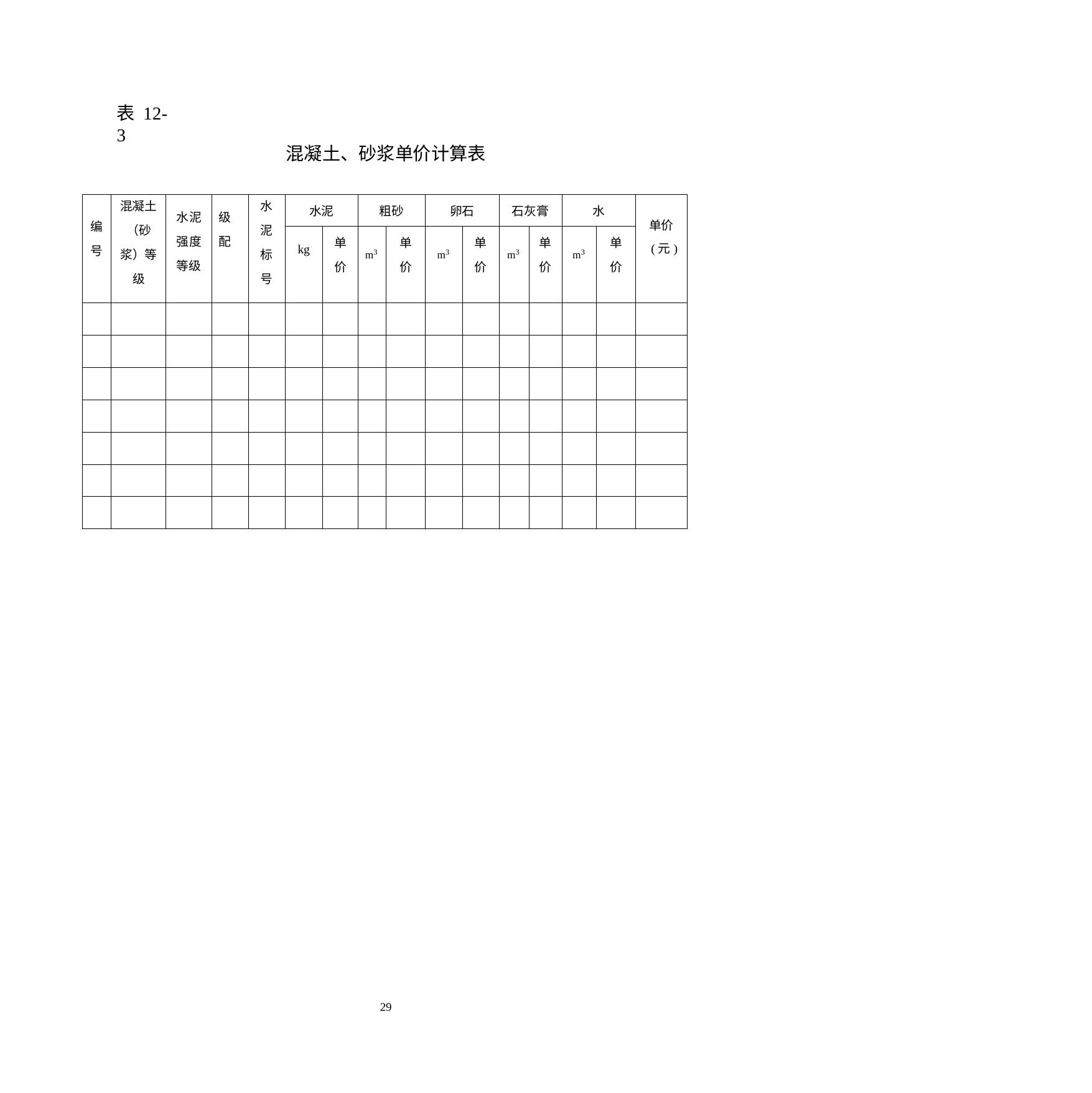

表 12-3
混凝土、砂浆单价计算表
| 编 号 | 混凝土 （砂 浆）等 级 | 水泥 强度 等级 | 级 配 | 水 泥 标 号 | 水泥 |  | 粗砂 |  | 卵石 |  | 石灰膏 |  | 水 |  | 单价 (元) |
| --- | --- | --- | --- | --- | --- | --- | --- | --- | --- | --- | --- | --- | --- | --- | --- |
|  |  |  |  |  | kg | 单 价 | m3 | 单 价 | m3 | 单 价 | m3 | 单 价 | m3 | 单 价 |  |
|  |  |  |  |  |  |  |  |  |  |  |  |  |  |  |  |
|  |  |  |  |  |  |  |  |  |  |  |  |  |  |  |  |
|  |  |  |  |  |  |  |  |  |  |  |  |  |  |  |  |
|  |  |  |  |  |  |  |  |  |  |  |  |  |  |  |  |
|  |  |  |  |  |  |  |  |  |  |  |  |  |  |  |  |
|  |  |  |  |  |  |  |  |  |  |  |  |  |  |  |  |
|  |  |  |  |  |  |  |  |  |  |  |  |  |  |  |  |
29